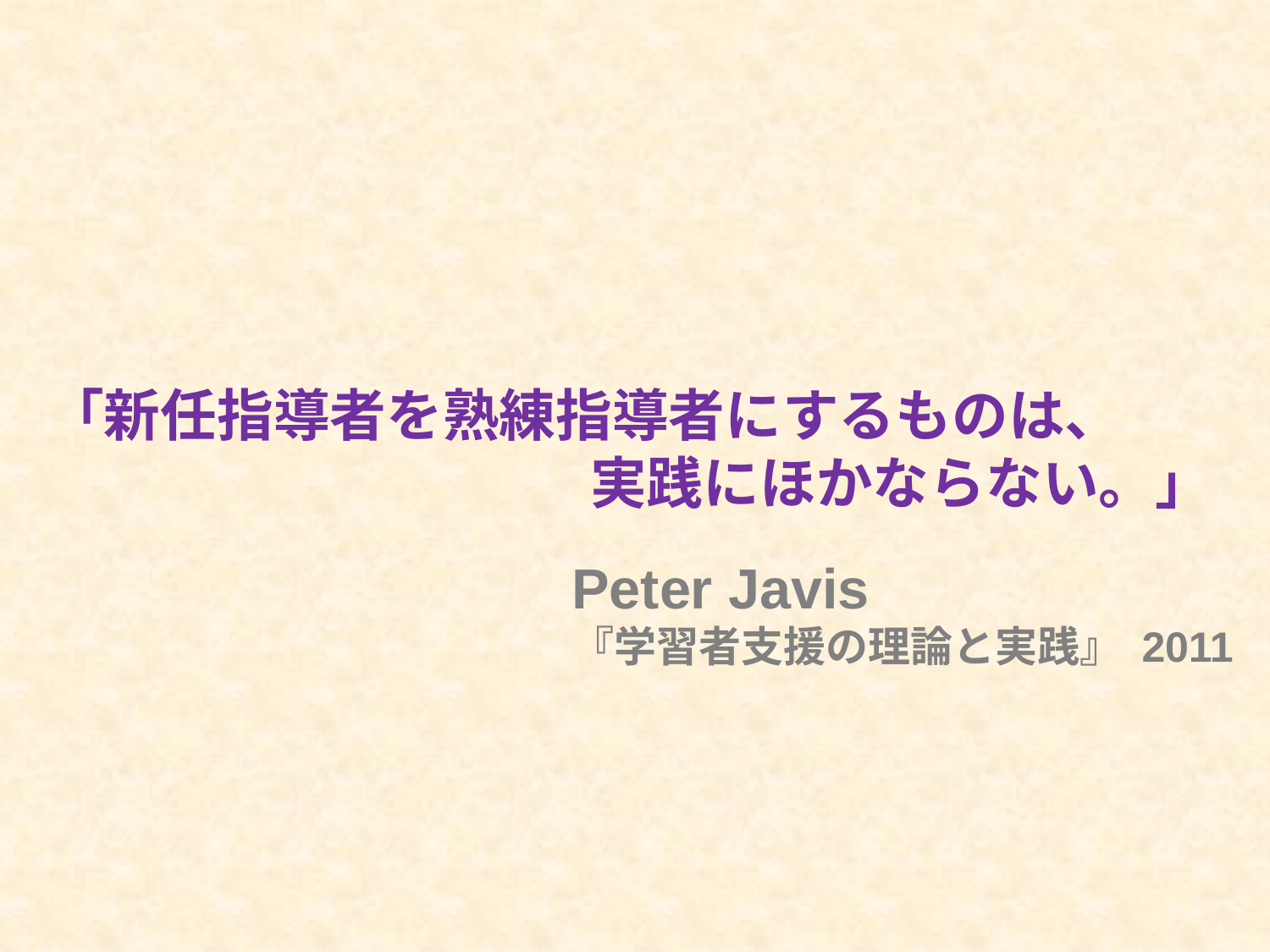

「新任指導者を熟練指導者にするものは、
                                         実践にほかならない。」
Peter Javis
『学習者支援の理論と実践』 2011